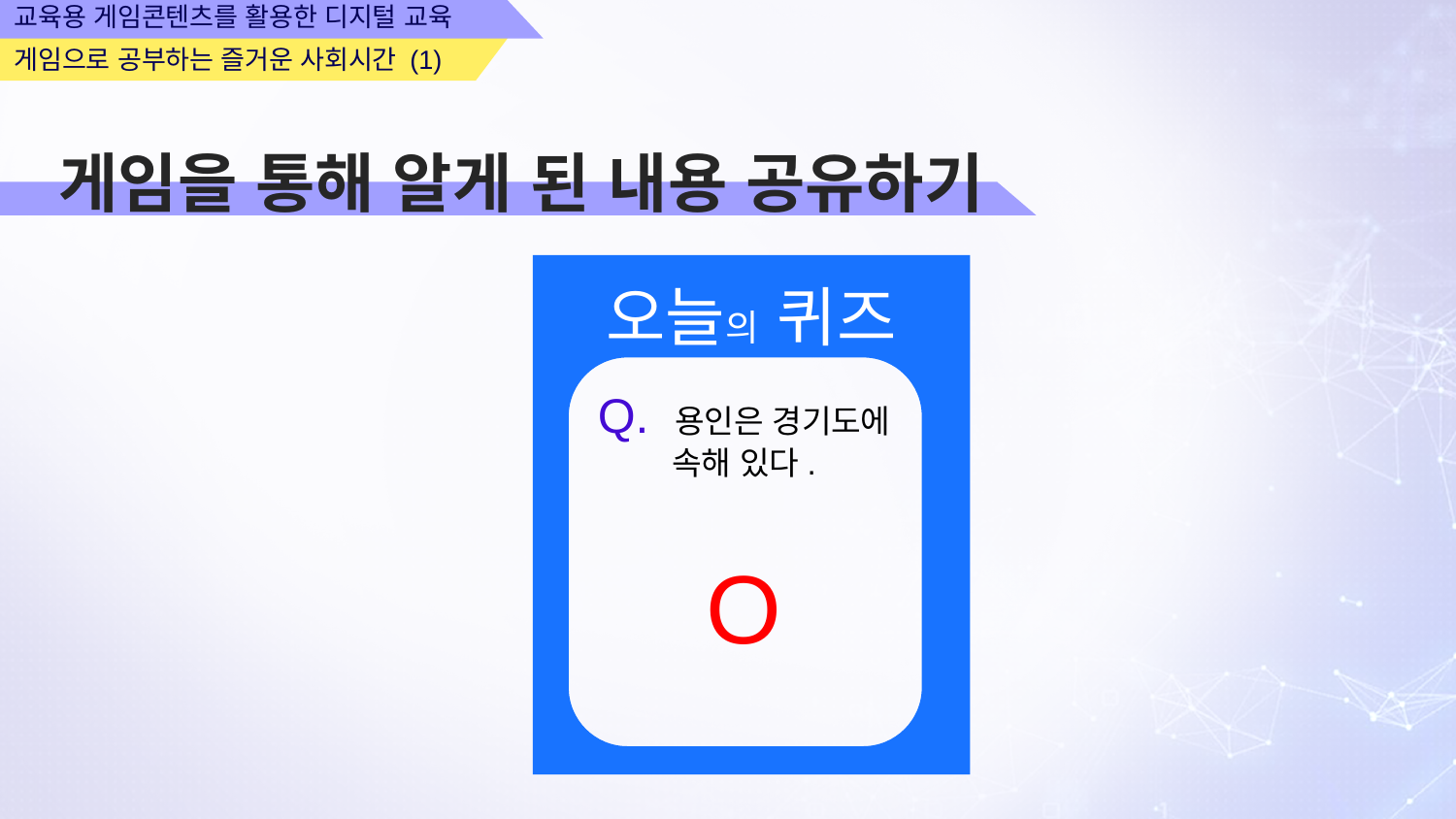

게임을 통해 알게 된 내용 공유하기

오늘의 퀴즈
Q. 용인은 경기도에 속해 있다.
O